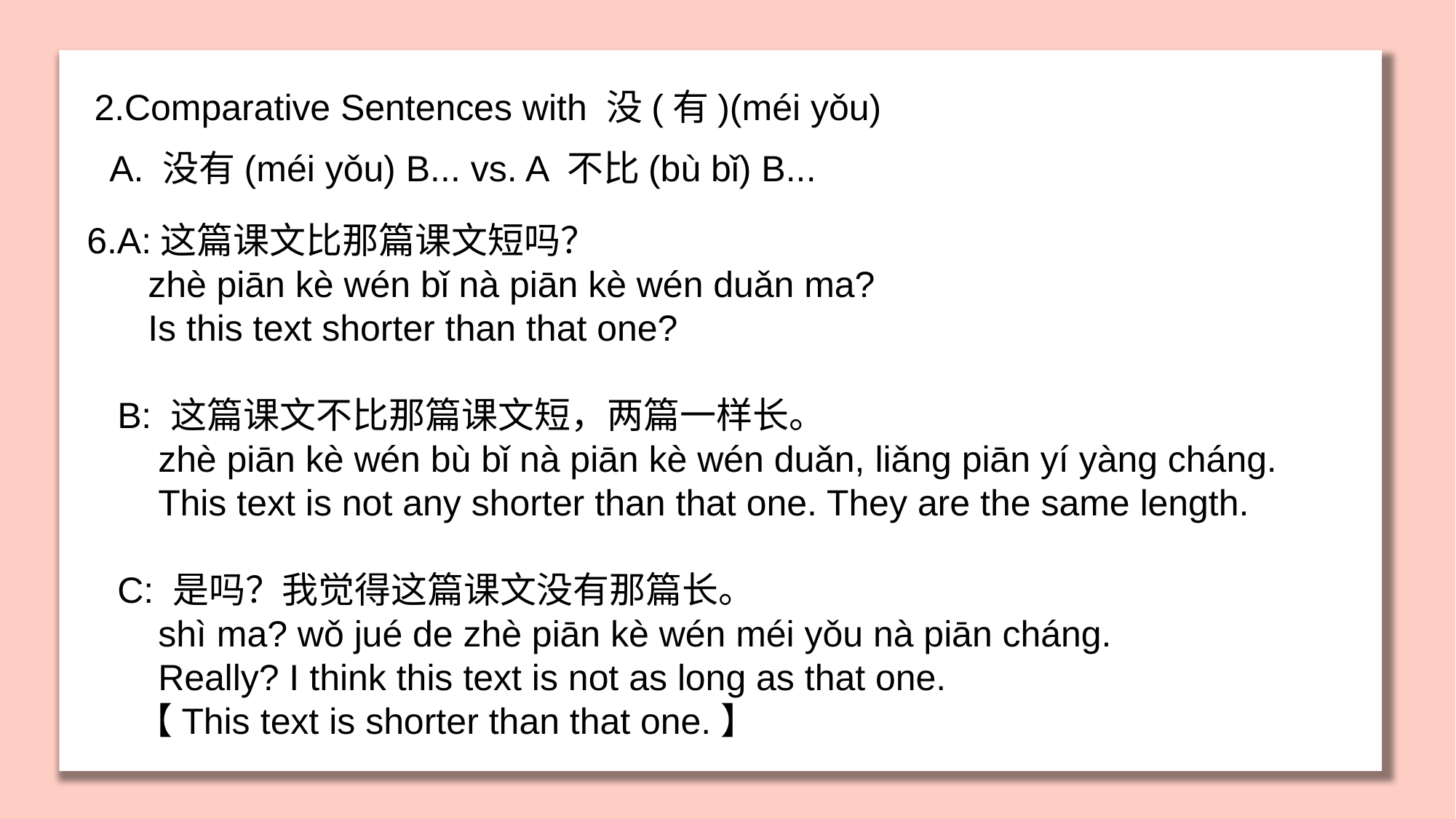

2.Comparative Sentences with 没(有)(méi yǒu)
A. 没有(méi yǒu) B... vs. A 不比(bù bǐ) B...
6.A:这篇课文比那篇课文短吗？
      zhè piān kè wén bǐ nà piān kè wén duǎn ma?
      Is this text shorter than that one?

   B: 这篇课文不比那篇课文短，两篇一样长。
       zhè piān kè wén bù bǐ nà piān kè wén duǎn, liǎng piān yí yàng cháng.
       This text is not any shorter than that one. They are the same length.

   C: 是吗？我觉得这篇课文没有那篇长。
       shì ma? wǒ jué de zhè piān kè wén méi yǒu nà piān cháng.
       Really? I think this text is not as long as that one.
     【This text is shorter than that one.】